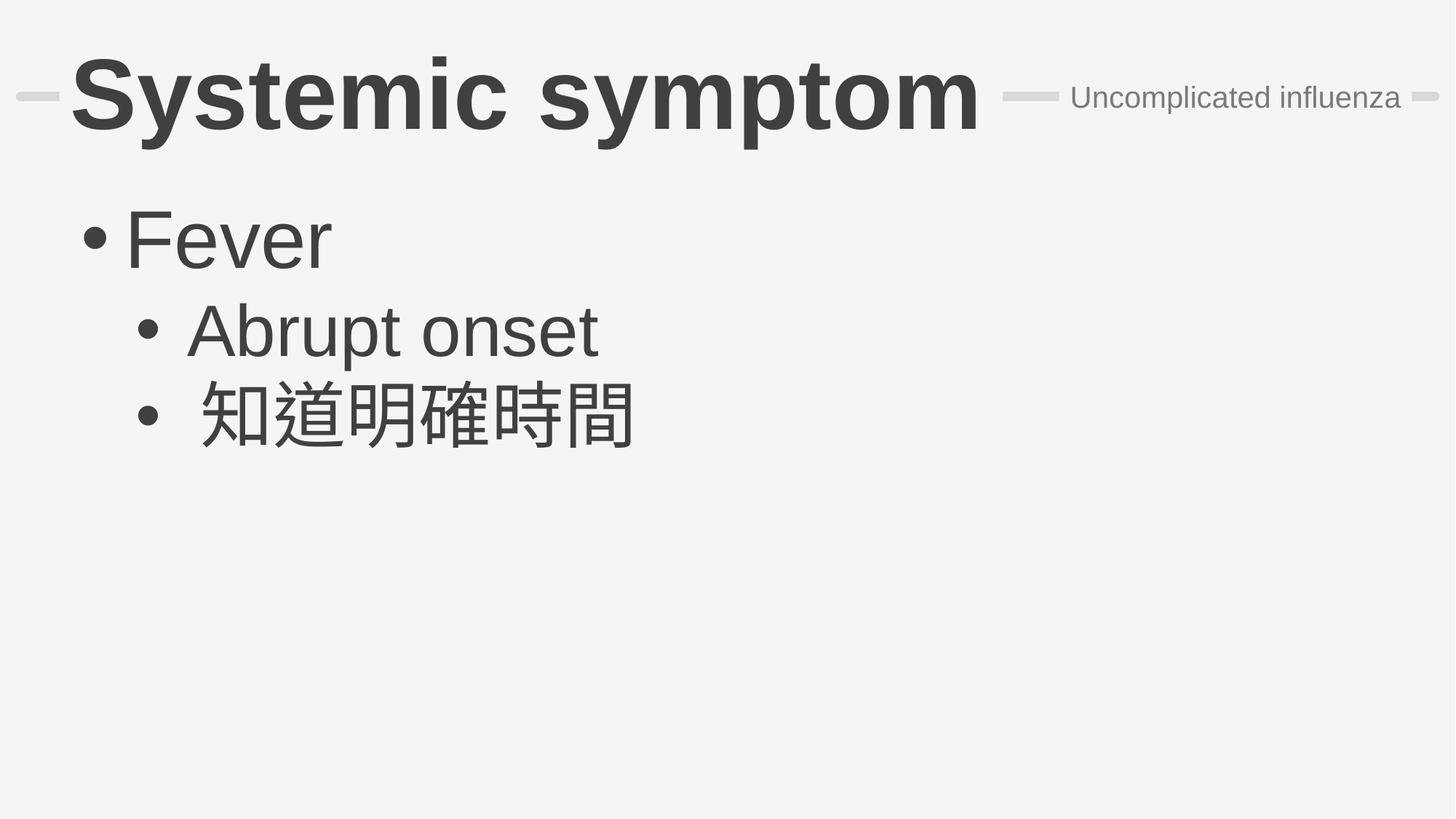

# Systemic symptom
Uncomplicated influenza
Fever
 Abrupt onset
 知道明確時間